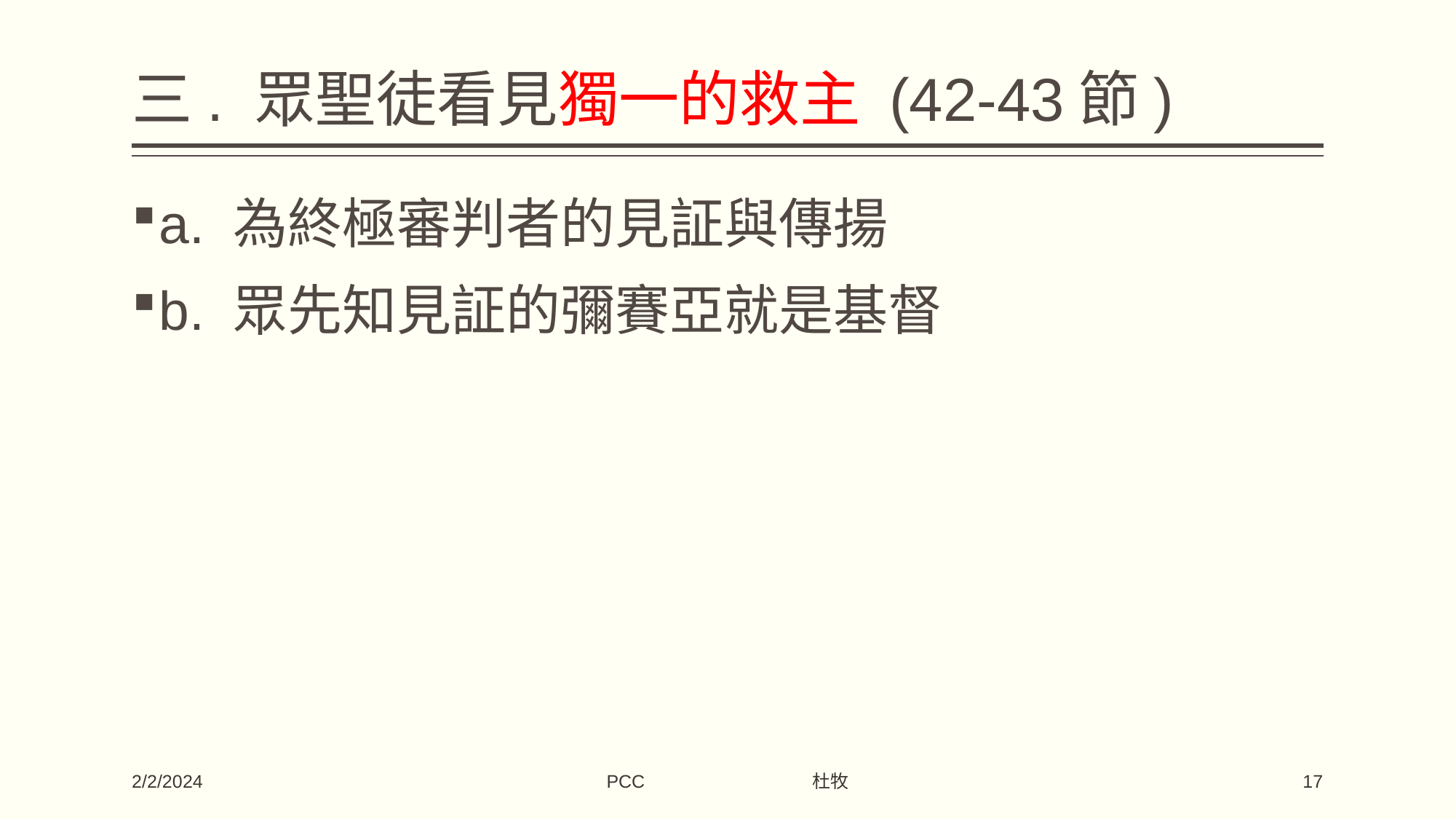

# 三. 眾聖徒看見獨一的救主 (42-43節)
a. 為終極審判者的見証與傳揚
b. 眾先知見証的彌賽亞就是基督
PCC                                杜牧
2/2/2024
17